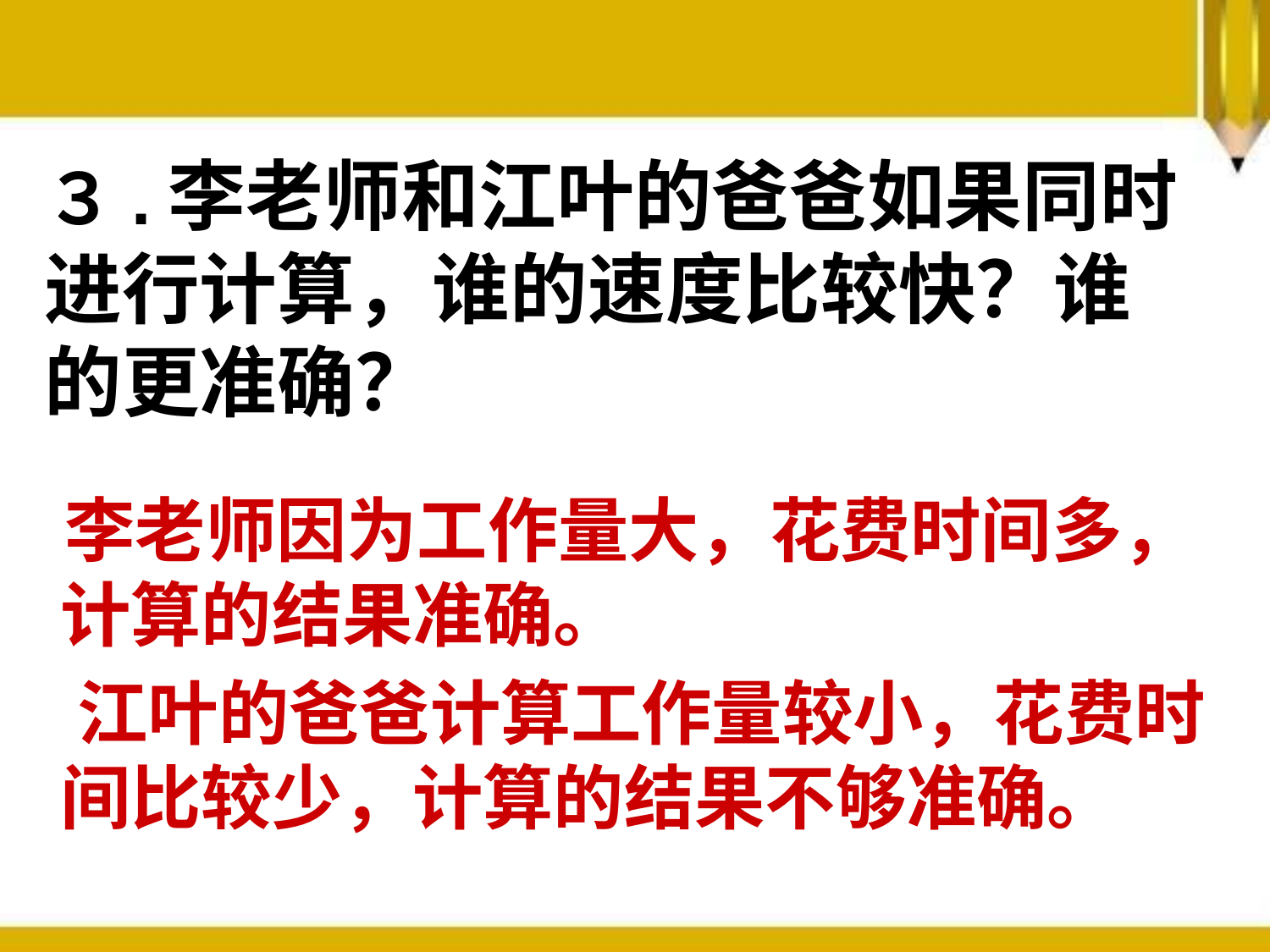

# ３.李老师和江叶的爸爸如果同时进行计算，谁的速度比较快？谁的更准确？
   李老师因为工作量大，花费时间多，计算的结果准确。
   江叶的爸爸计算工作量较小，花费时间比较少，计算的结果不够准确。